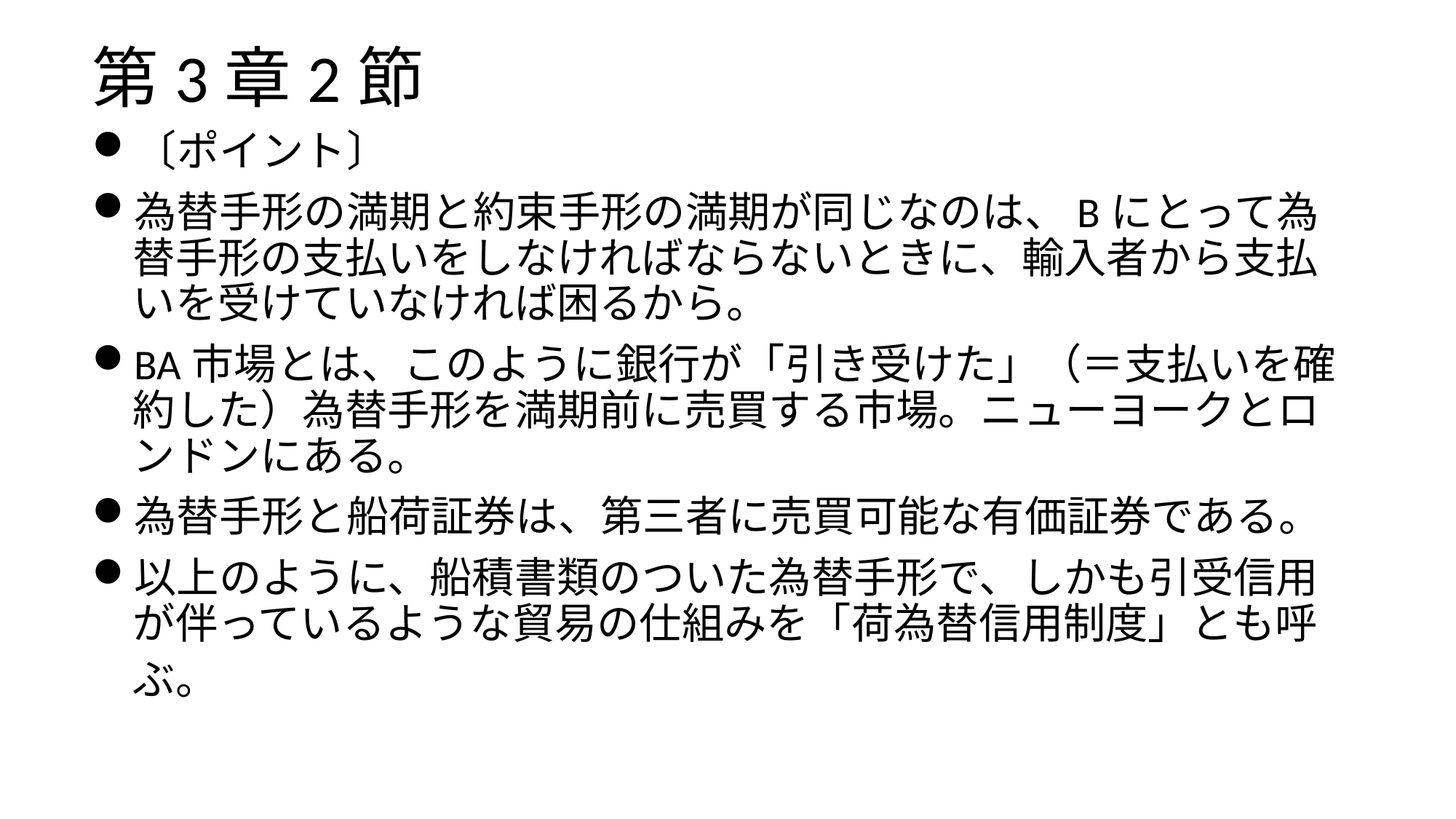

# 第3章2節
〔ポイント〕
為替手形の満期と約束手形の満期が同じなのは、Bにとって為替手形の支払いをしなければならないときに、輸入者から支払いを受けていなければ困るから。
BA市場とは、このように銀行が「引き受けた」（＝支払いを確約した）為替手形を満期前に売買する市場。ニューヨークとロンドンにある。
為替手形と船荷証券は、第三者に売買可能な有価証券である。
以上のように、船積書類のついた為替手形で、しかも引受信用が伴っているような貿易の仕組みを「荷為替信用制度」とも呼ぶ。